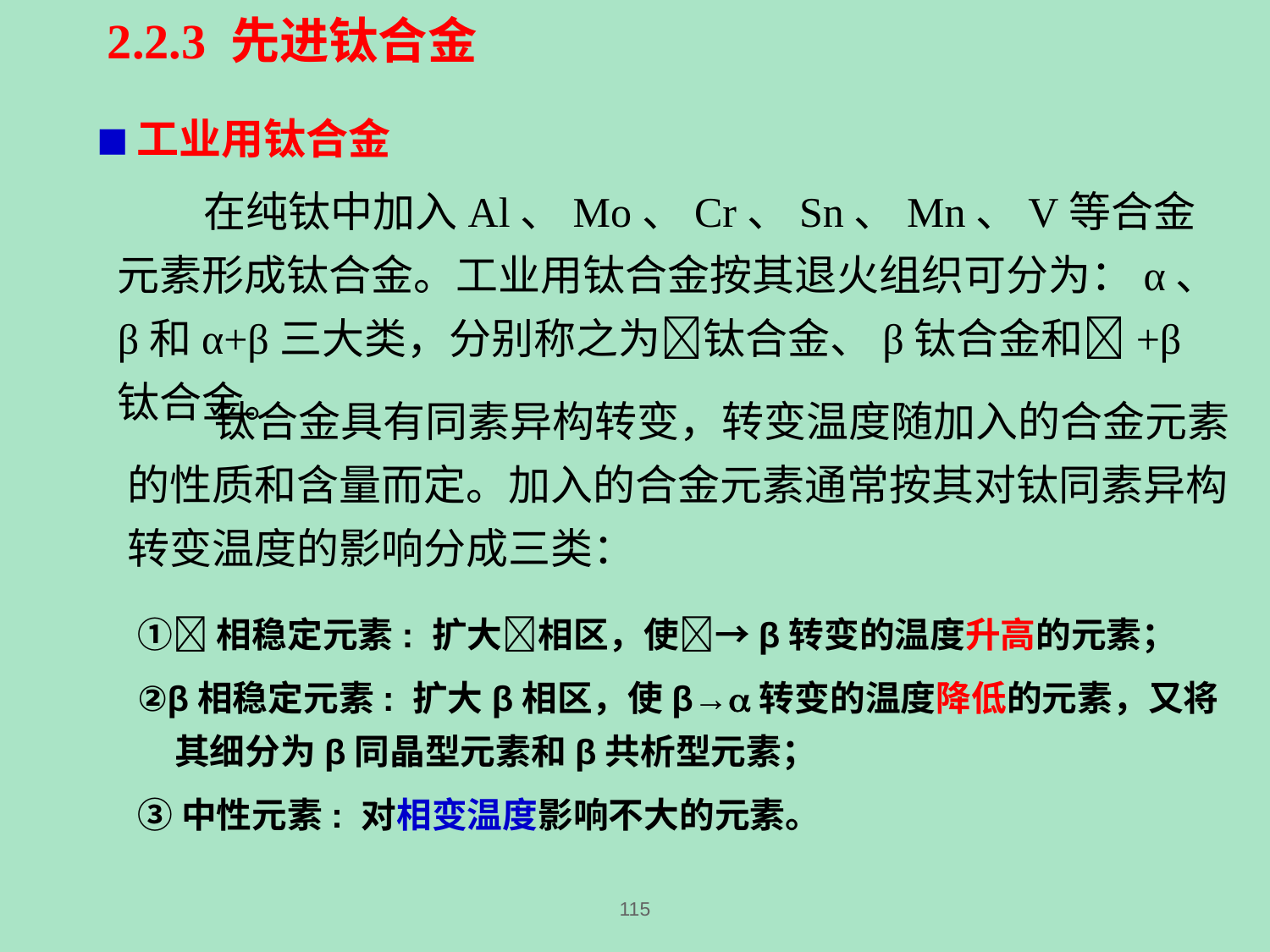

2.2.3 先进钛合金
■工业用钛合金
        在纯钛中加入Al、Mo、Cr、Sn、Mn、V等合金元素形成钛合金。工业用钛合金按其退火组织可分为：α、β和α+β三大类，分别称之为α钛合金、β钛合金和α+β钛合金。
        钛合金具有同素异构转变，转变温度随加入的合金元素的性质和含量而定。加入的合金元素通常按其对钛同素异构转变温度的影响分成三类：
①α相稳定元素: 扩大α相区，使α→β转变的温度升高的元素；
②β相稳定元素: 扩大β相区，使β→α转变的温度降低的元素，又将其细分为β同晶型元素和β共析型元素；
③中性元素: 对相变温度影响不大的元素。
115